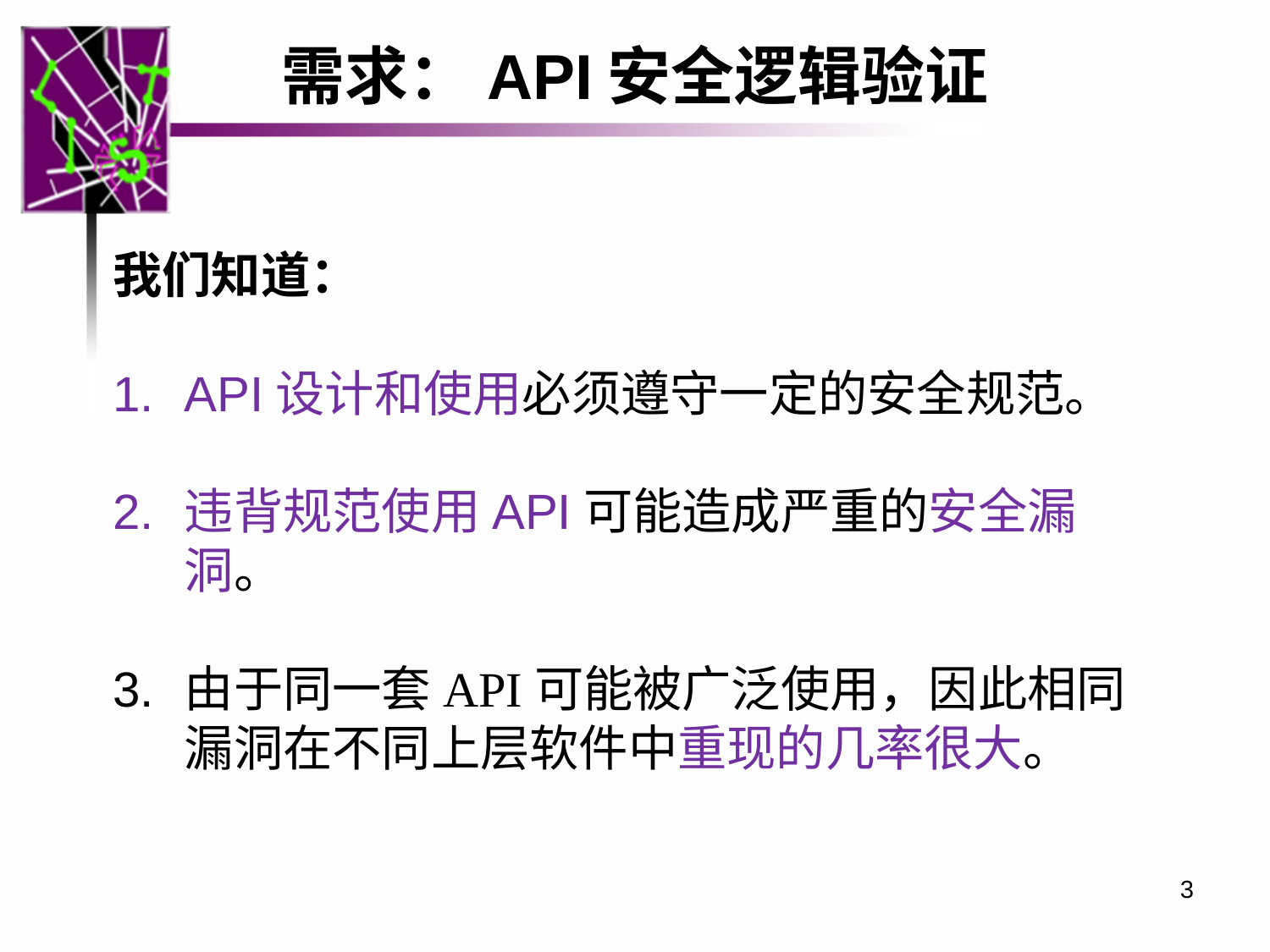

需求：API安全逻辑验证
我们知道：

API设计和使用必须遵守一定的安全规范。

违背规范使用API可能造成严重的安全漏洞。

由于同一套API可能被广泛使用，因此相同漏洞在不同上层软件中重现的几率很大。
3